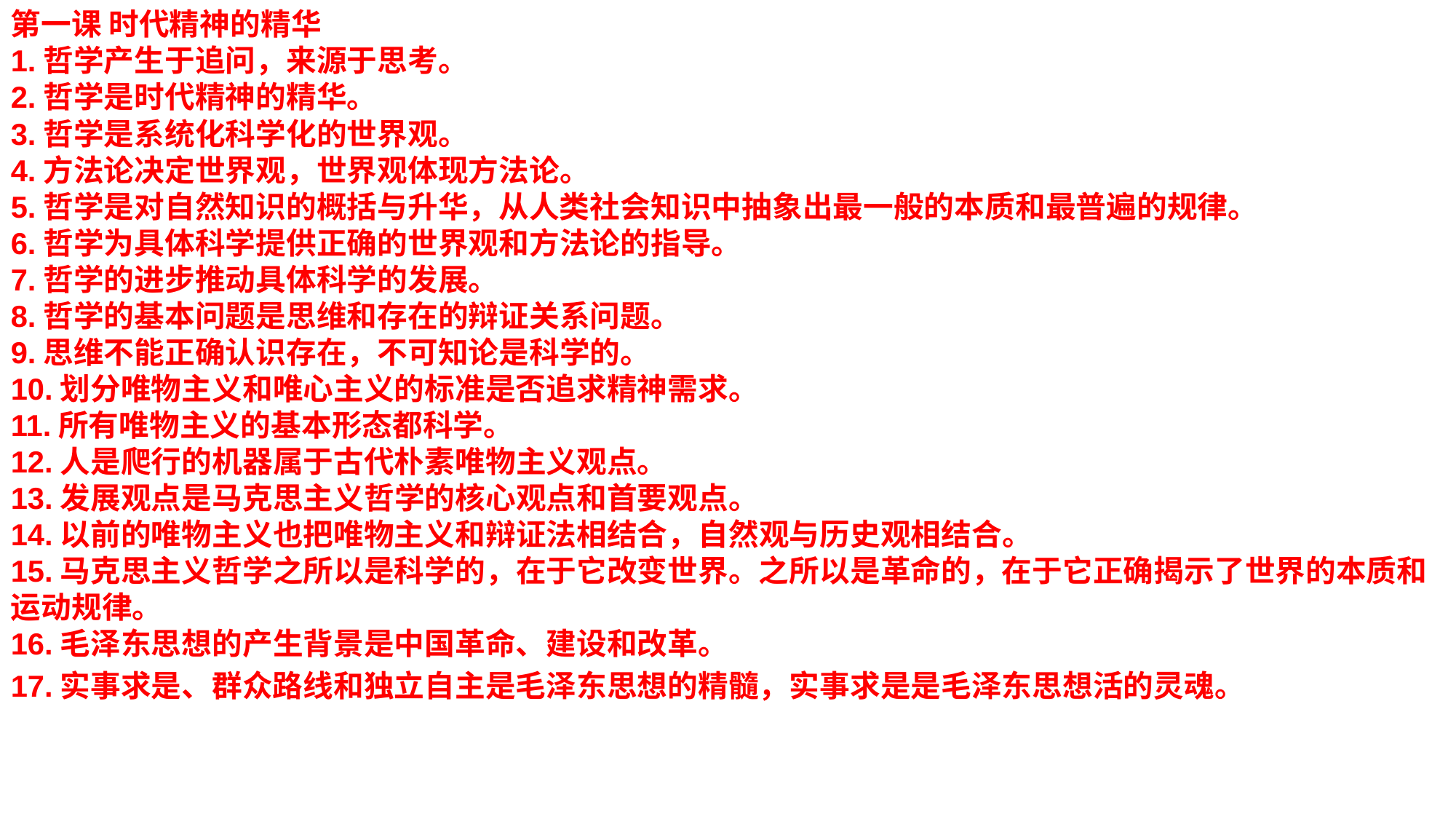

第一课 时代精神的精华1.哲学产生于追问，来源于思考。2.哲学是时代精神的精华。3.哲学是系统化科学化的世界观。4.方法论决定世界观，世界观体现方法论。5.哲学是对自然知识的概括与升华，从人类社会知识中抽象出最一般的本质和最普遍的规律。6.哲学为具体科学提供正确的世界观和方法论的指导。7.哲学的进步推动具体科学的发展。8.哲学的基本问题是思维和存在的辩证关系问题。9.思维不能正确认识存在，不可知论是科学的。10.划分唯物主义和唯心主义的标准是否追求精神需求。11.所有唯物主义的基本形态都科学。12.人是爬行的机器属于古代朴素唯物主义观点。13.发展观点是马克思主义哲学的核心观点和首要观点。14.以前的唯物主义也把唯物主义和辩证法相结合，自然观与历史观相结合。15.马克思主义哲学之所以是科学的，在于它改变世界。之所以是革命的，在于它正确揭示了世界的本质和运动规律。16.毛泽东思想的产生背景是中国革命、建设和改革。17.实事求是、群众路线和独立自主是毛泽东思想的精髓，实事求是是毛泽东思想活的灵魂。